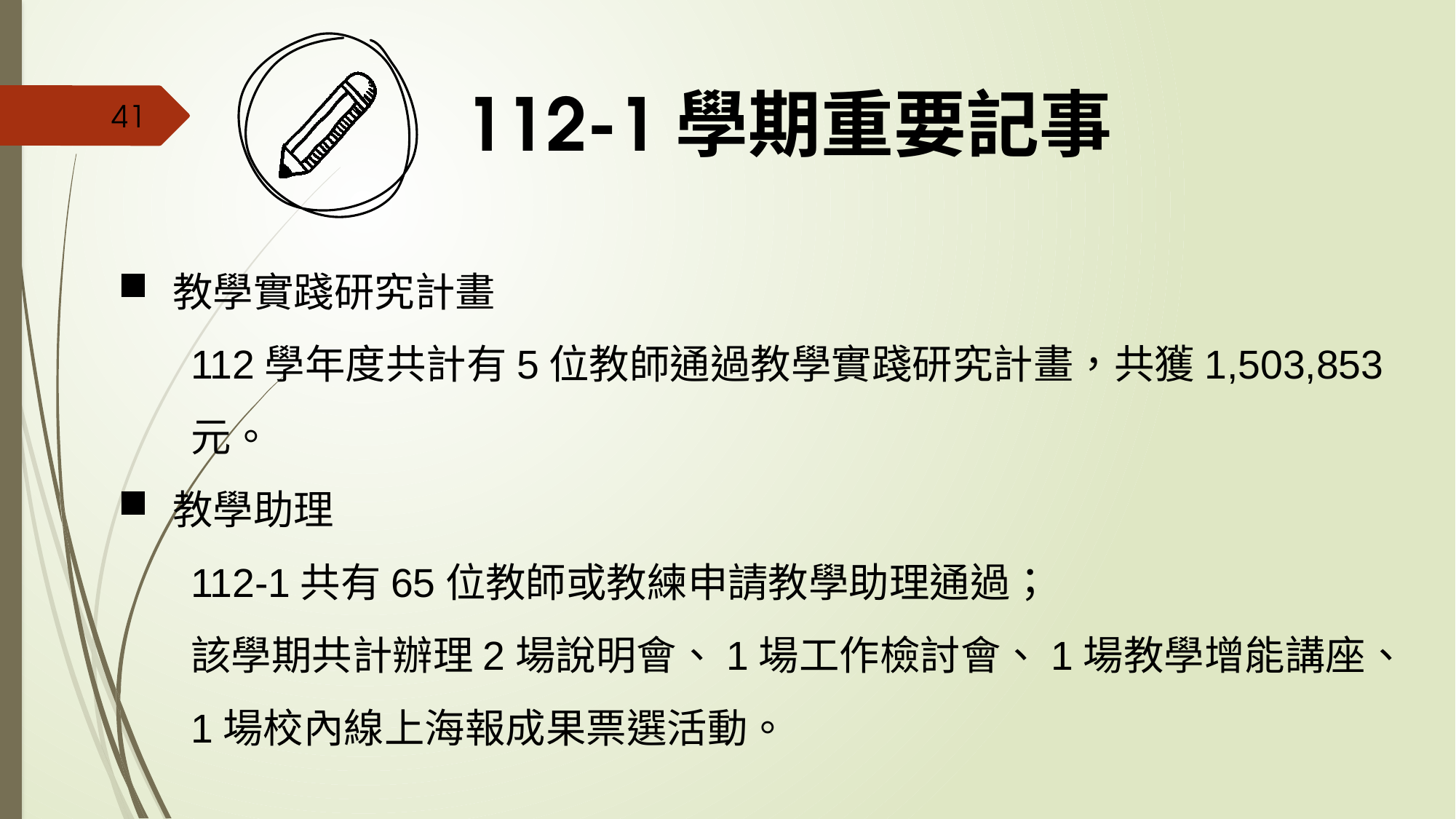

# 112-1學期重要記事
41
教學實踐研究計畫
112學年度共計有5位教師通過教學實踐研究計畫，共獲1,503,853元。
教學助理
112-1共有65位教師或教練申請教學助理通過；
該學期共計辦理2場說明會、1場工作檢討會、1場教學增能講座、1場校內線上海報成果票選活動。